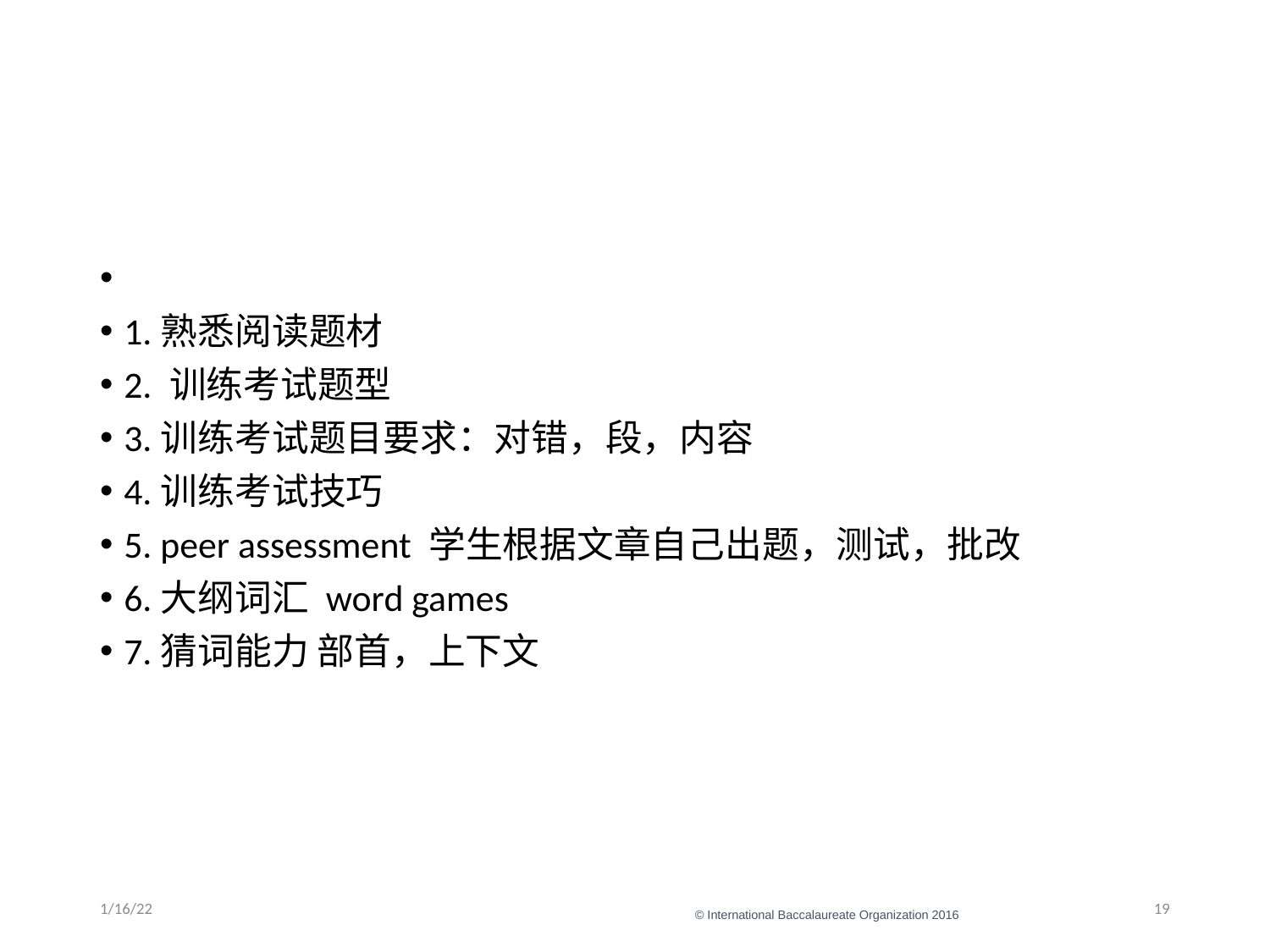

#

1.熟悉阅读题材
2. 训练考试题型
3.训练考试题目要求：对错，段，内容
4.训练考试技巧
5. peer assessment 学生根据文章自己出题，测试，批改
6.大纲词汇 word games
7.猜词能力 部首，上下文

1/16/22
19